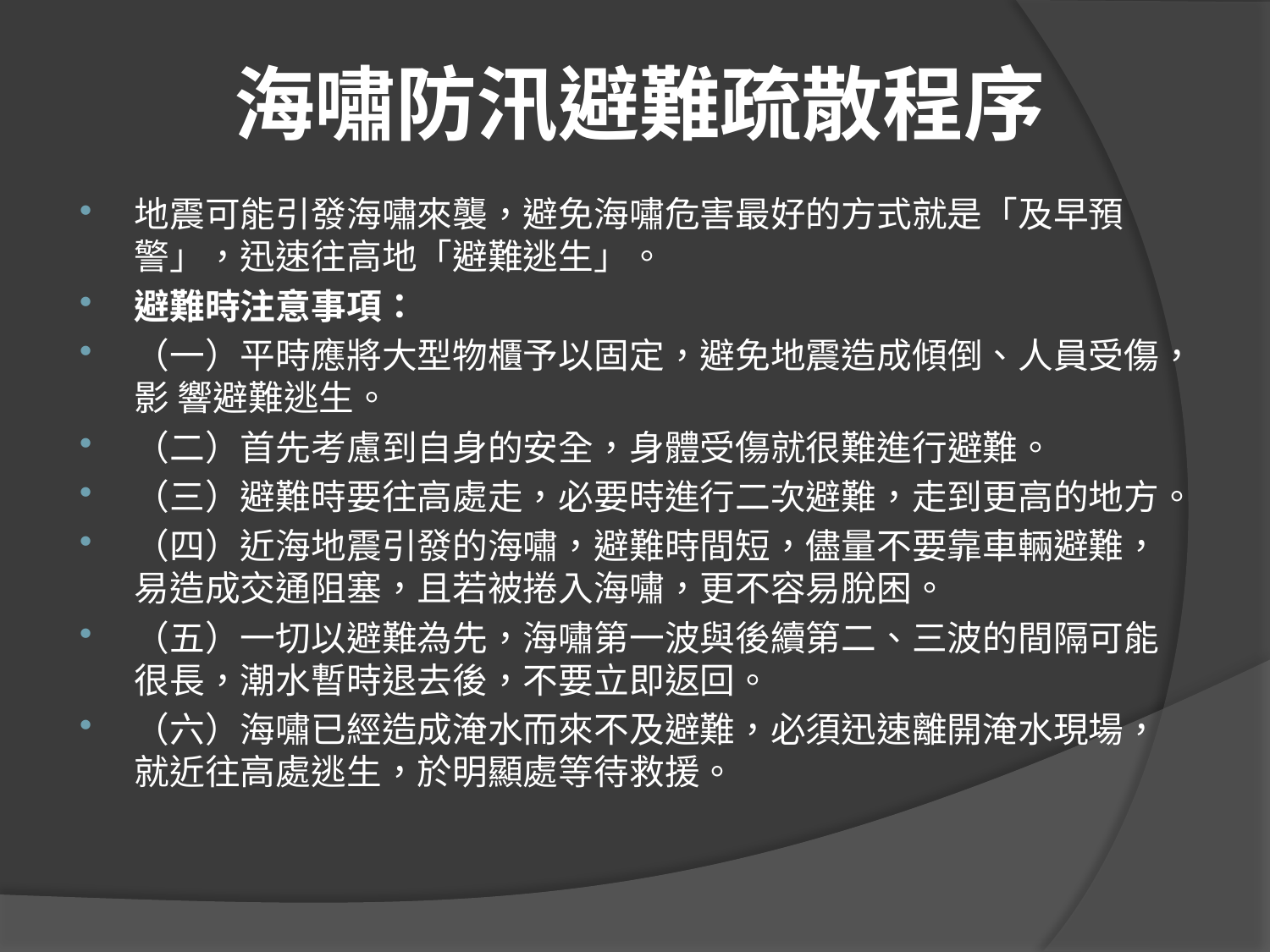

# 海嘯防汛避難疏散程序
地震可能引發海嘯來襲，避免海嘯危害最好的方式就是「及早預警」，迅速往高地「避難逃生」。
避難時注意事項：
（一）平時應將大型物櫃予以固定，避免地震造成傾倒、人員受傷，影 響避難逃生。
（二）首先考慮到自身的安全，身體受傷就很難進行避難。
（三）避難時要往高處走，必要時進行二次避難，走到更高的地方。
（四）近海地震引發的海嘯，避難時間短，儘量不要靠車輛避難，易造成交通阻塞，且若被捲入海嘯，更不容易脫困。
（五）一切以避難為先，海嘯第一波與後續第二、三波的間隔可能很長，潮水暫時退去後，不要立即返回。
（六）海嘯已經造成淹水而來不及避難，必須迅速離開淹水現場，就近往高處逃生，於明顯處等待救援。